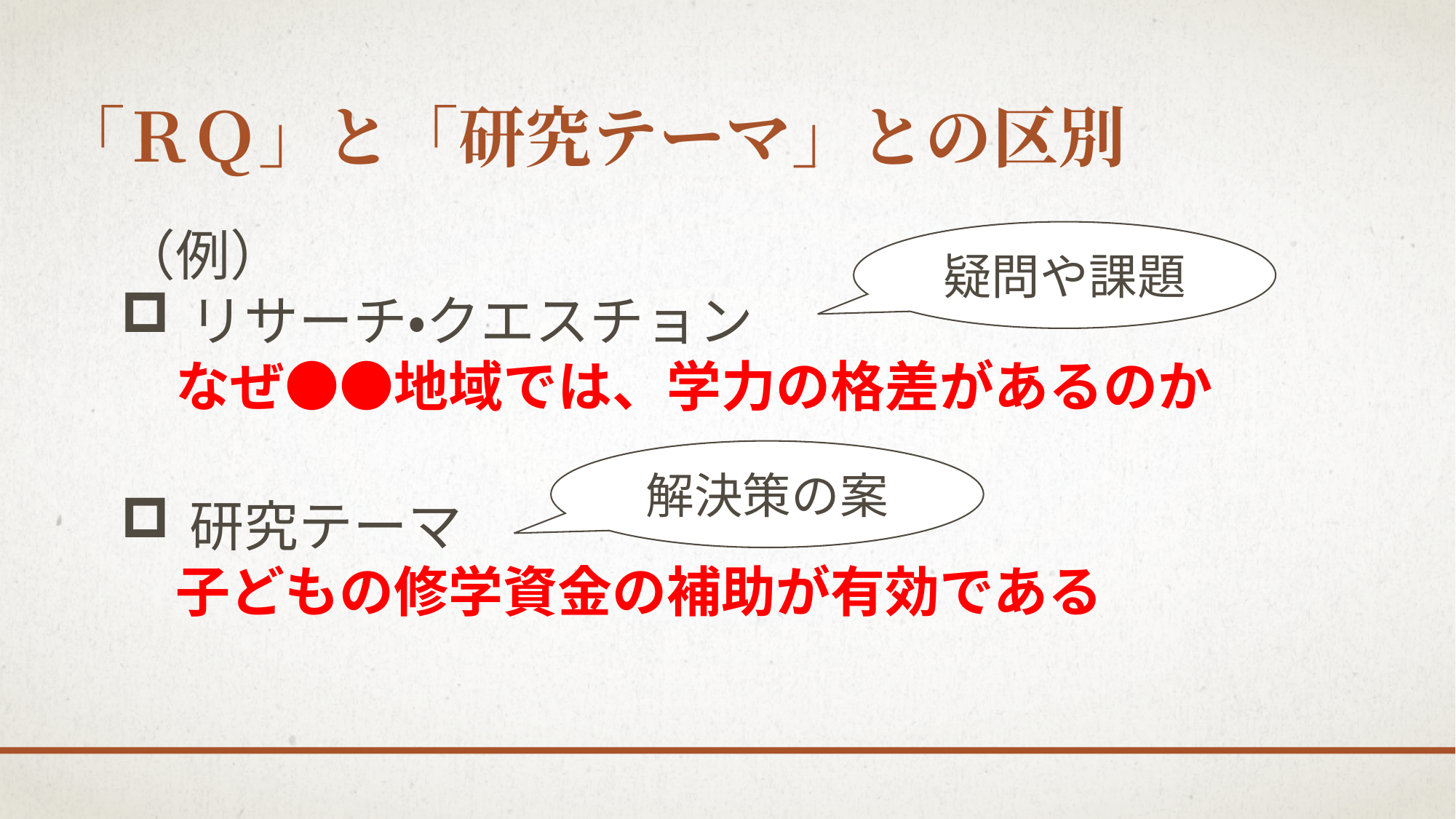

# 「ＲＱ」と「研究テーマ」との区別
（例）
リサーチ・クエスチョン
なぜ●●地域では、学力の格差があるのか

疑問や課題
解決策の案
研究テーマ
子どもの修学資金の補助が有効である